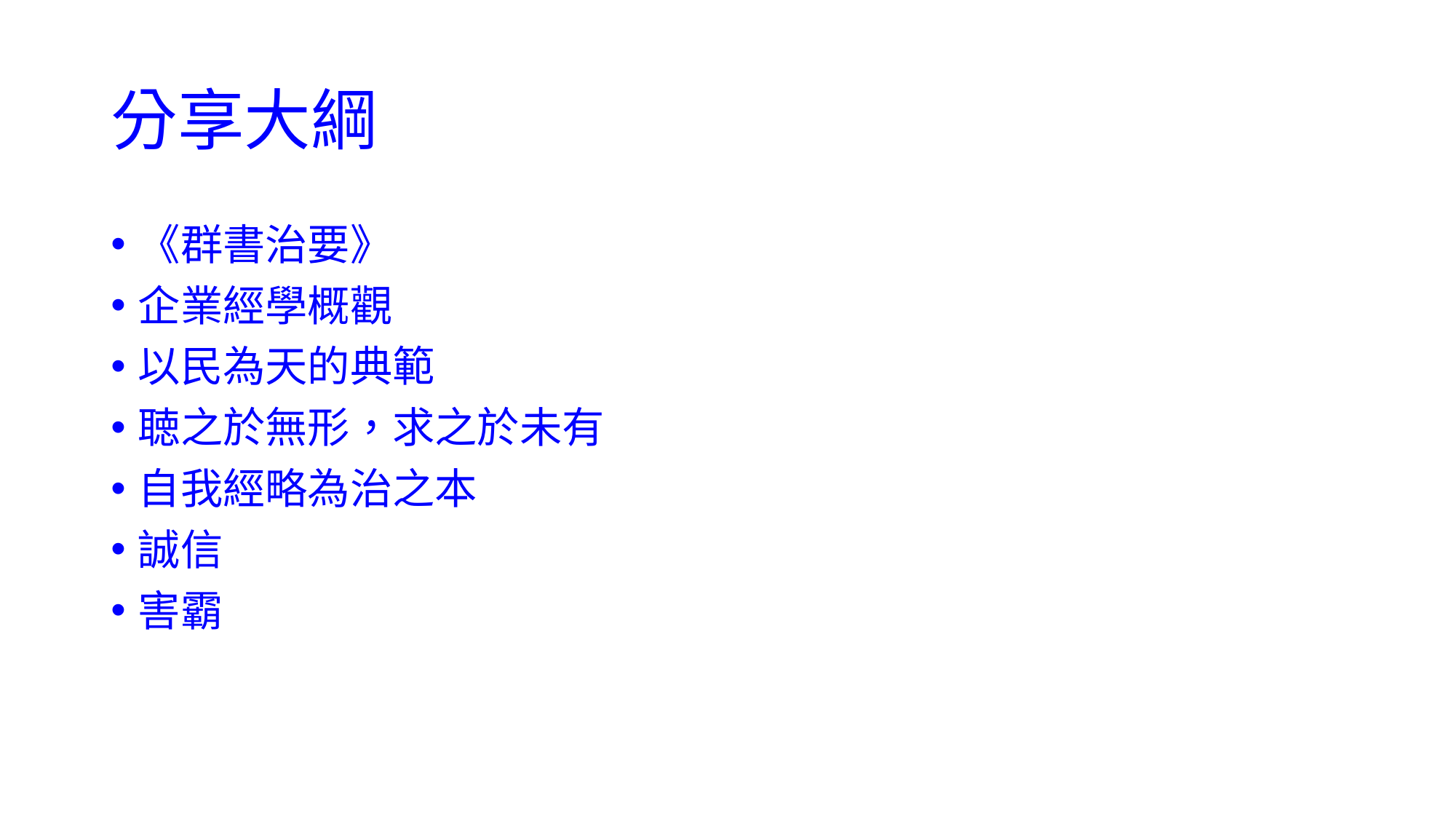

# 分享大綱
《群書治要》
企業經學概觀
以民為天的典範
聴之於無形，求之於未有
自我經略為治之本
誠信
害霸